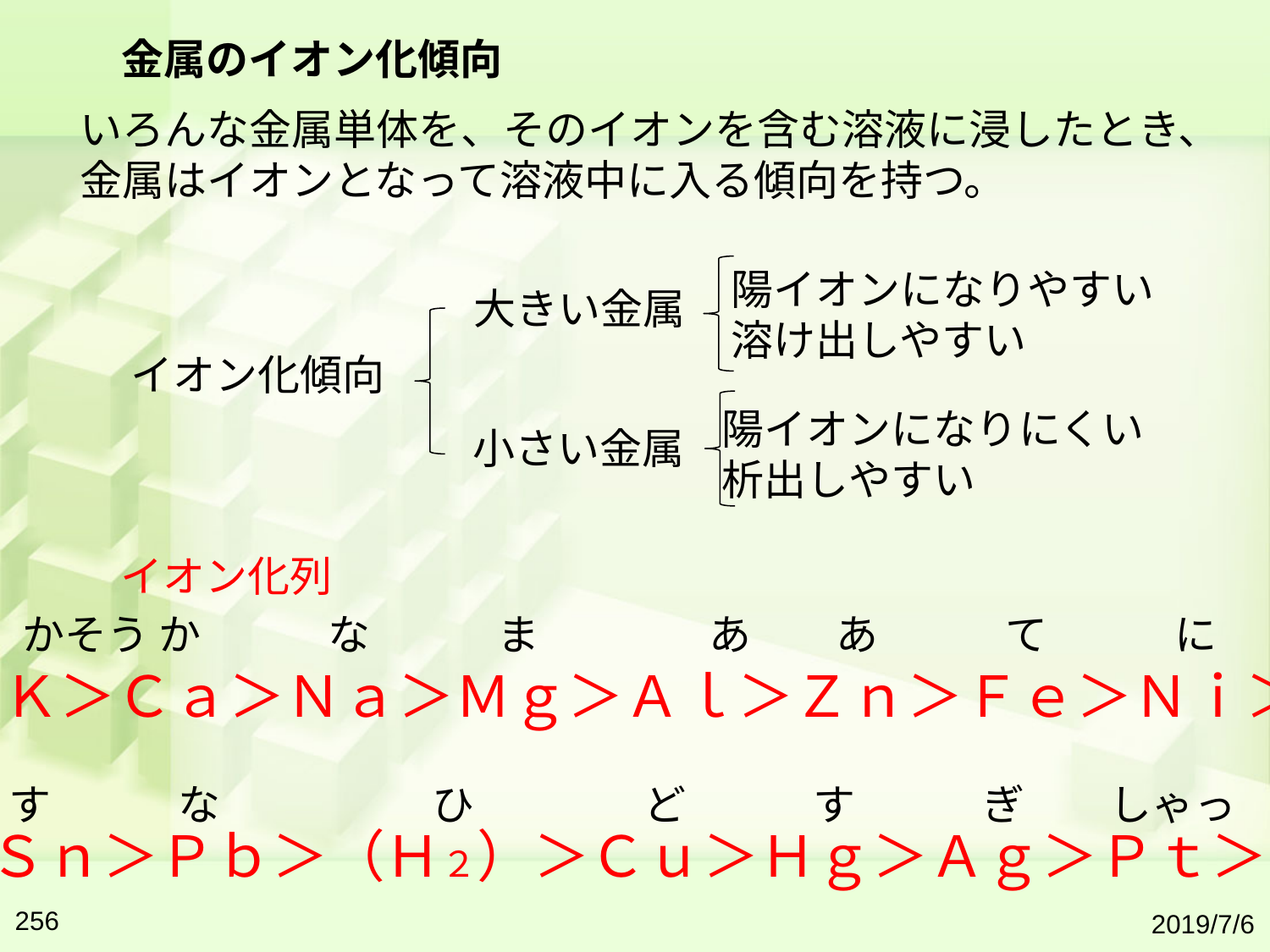

金属のイオン化傾向
いろんな金属単体を、そのイオンを含む溶液に浸したとき、
金属はイオンとなって溶液中に入る傾向を持つ。

陽イオンになりやすい
溶け出しやすい
大きい金属

イオン化傾向

陽イオンになりにくい
析出しやすい
小さい金属
イオン化列
かそう か　　　な　　　ま　　　　あ　　あ　　　て　　　に
Ｋ＞Ｃａ＞Ｎａ＞Ｍｇ＞Ａｌ＞Ｚｎ＞Ｆｅ＞Ｎｉ＞
す　　　な　　　　　ひ　　　　ど　　　す　　　ぎ　　しゃっ　きん
Ｓｎ＞Ｐｂ＞（Ｈ２）＞Ｃｕ＞Ｈｇ＞Ａｇ＞Ｐｔ＞Ａｕ
256
2019/7/6